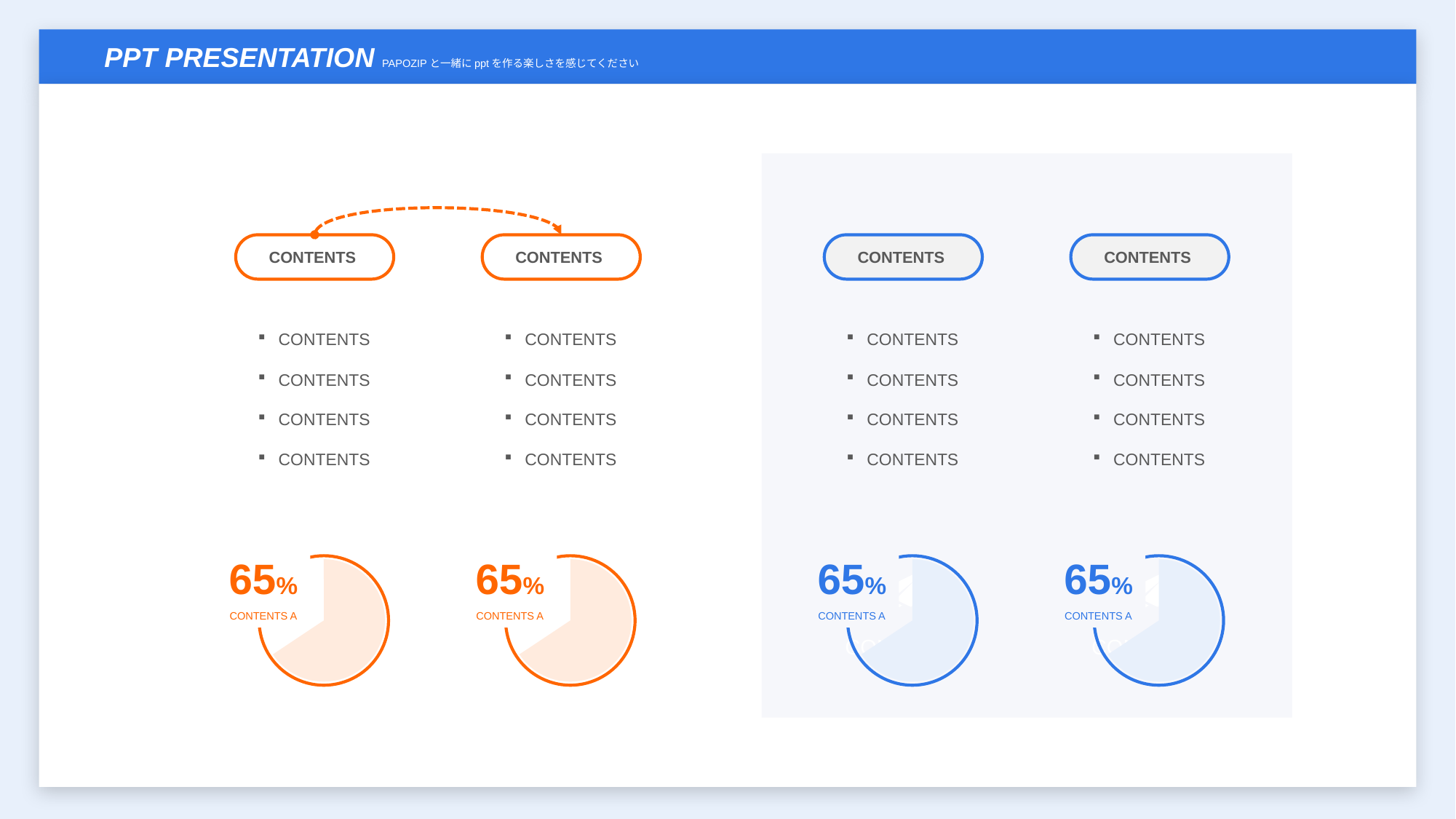

PPT PRESENTATION PAPOZIPと一緒にpptを作る楽しさを感じてください

CONTENTS
CONTENTS
CONTENTS
CONTENTS
CONTENTS
CONTENTS
CONTENTS
CONTENTS
CONTENTS
CONTENTS
CONTENTS
CONTENTS
CONTENTS
CONTENTS
CONTENTS
CONTENTS
CONTENTS
CONTENTS
CONTENTS
CONTENTS
65%
CONTENTS A
65%
CONTENTS A
65%
CONTENTS A
65%
CONTENTS A

CONTENTS
CONTENTS
CONTENTS
CONTENTS